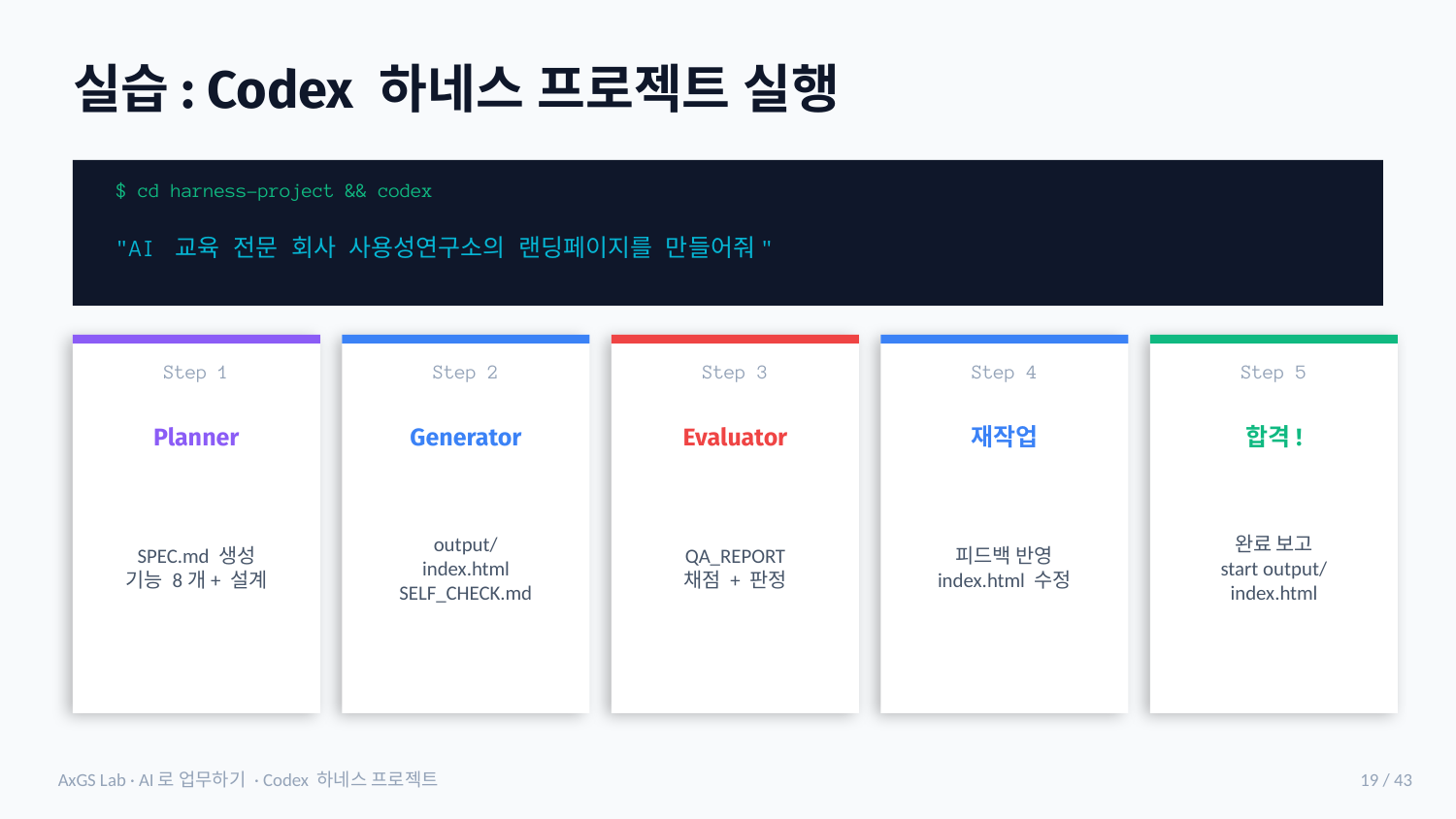

실습: Codex 하네스 프로젝트 실행

$ cd harness-project && codex
"AI 교육 전문 회사 사용성연구소의 랜딩페이지를 만들어줘"

Step 1
Step 2
Step 3
Step 4
Step 5
Planner
Generator
Evaluator
재작업
합격!
SPEC.md 생성
기능 8개+ 설계
output/
index.html
SELF_CHECK.md
QA_REPORT
채점 + 판정
피드백 반영
index.html 수정
완료 보고
start output/
index.html
AxGS Lab · AI로 업무하기 · Codex 하네스 프로젝트
19 / 43